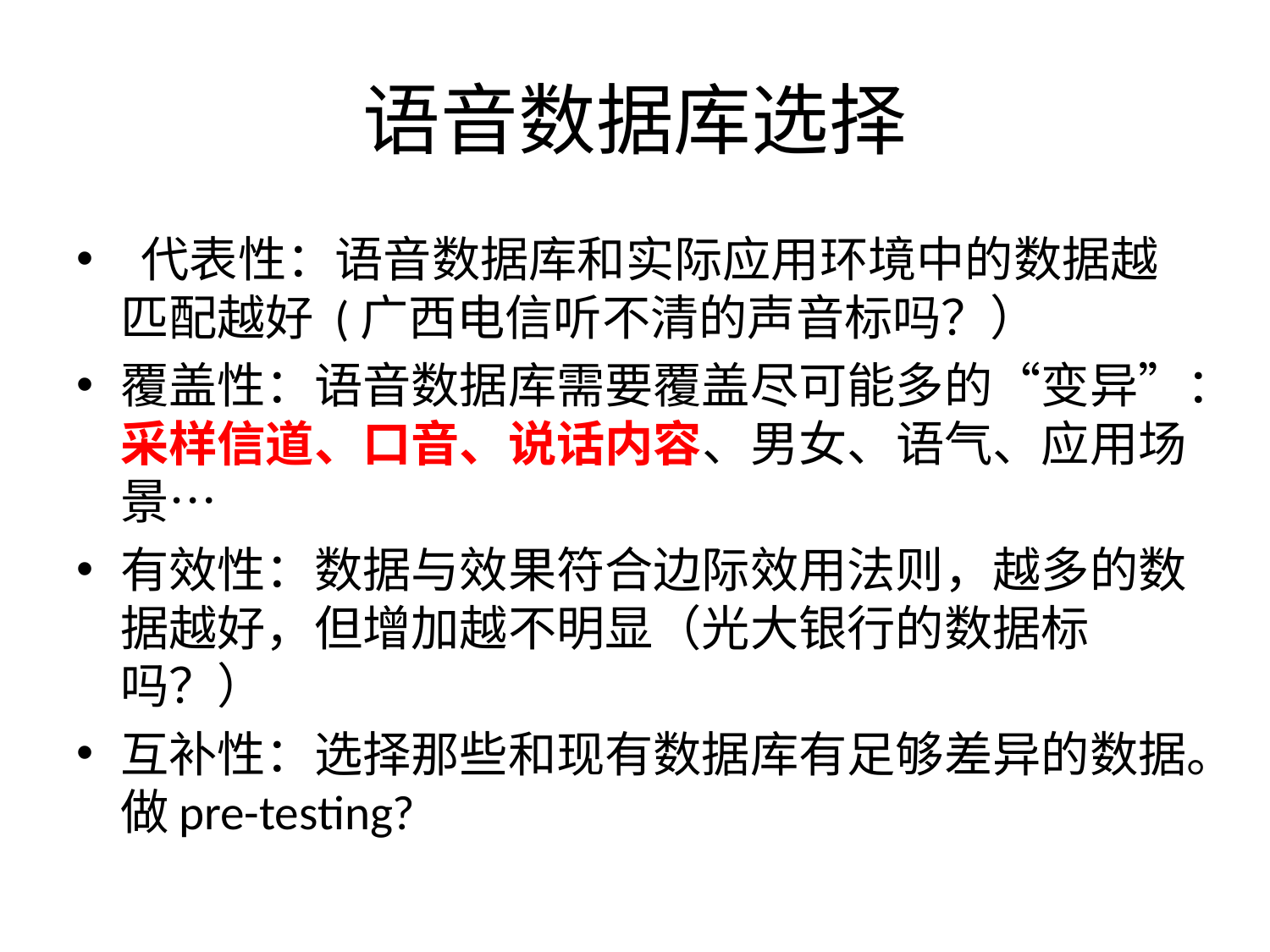

# 语音数据库选择
 代表性：语音数据库和实际应用环境中的数据越匹配越好 (广西电信听不清的声音标吗？）
覆盖性：语音数据库需要覆盖尽可能多的“变异”：采样信道、口音、说话内容、男女、语气、应用场景…
有效性：数据与效果符合边际效用法则，越多的数据越好，但增加越不明显（光大银行的数据标吗？）
互补性：选择那些和现有数据库有足够差异的数据。做pre-testing?